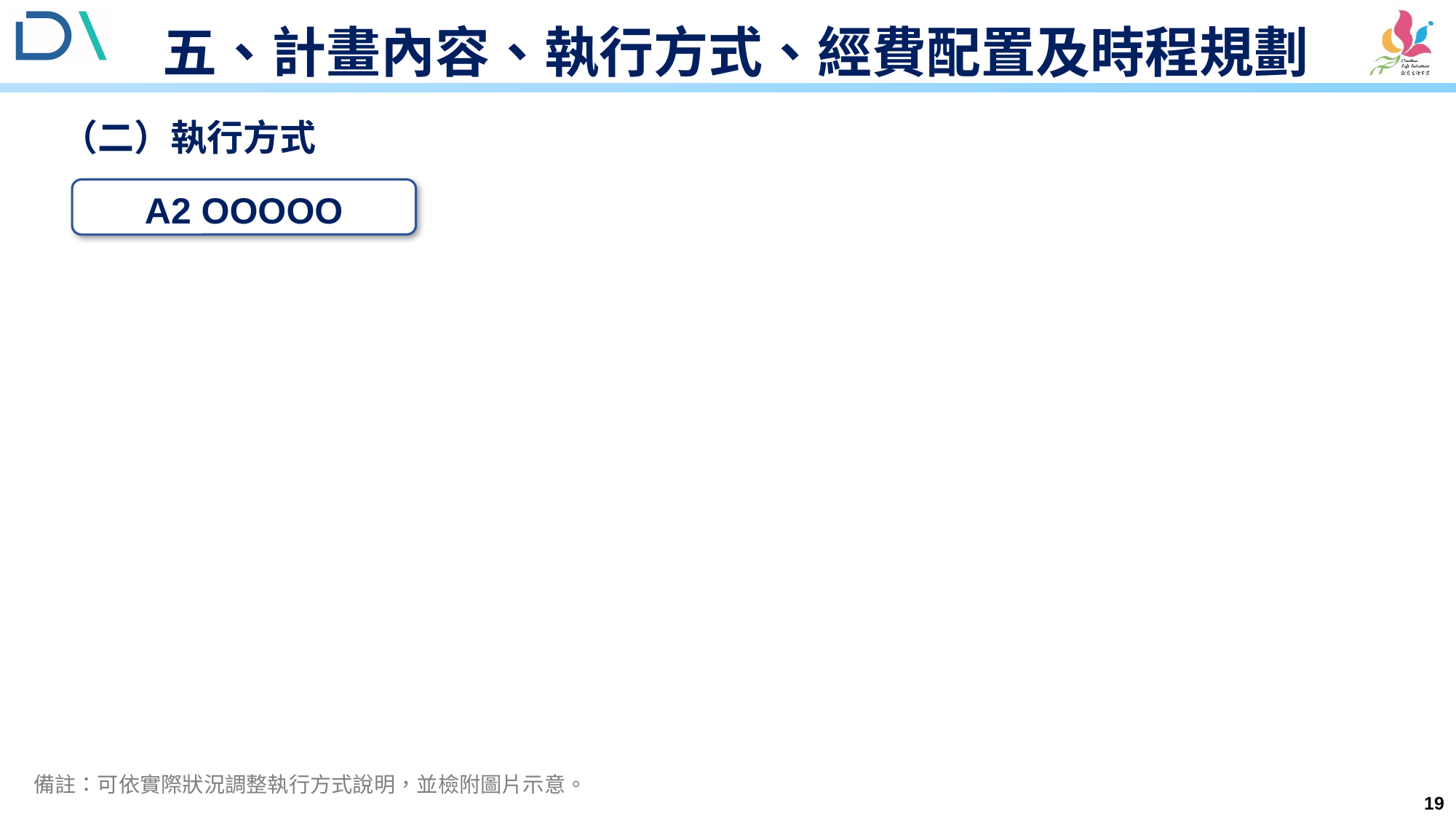

# 五、計畫內容、執行方式、經費配置及時程規劃

（二）執行方式
A2 OOOOO
備註：可依實際狀況調整執行方式說明，並檢附圖片示意。
19